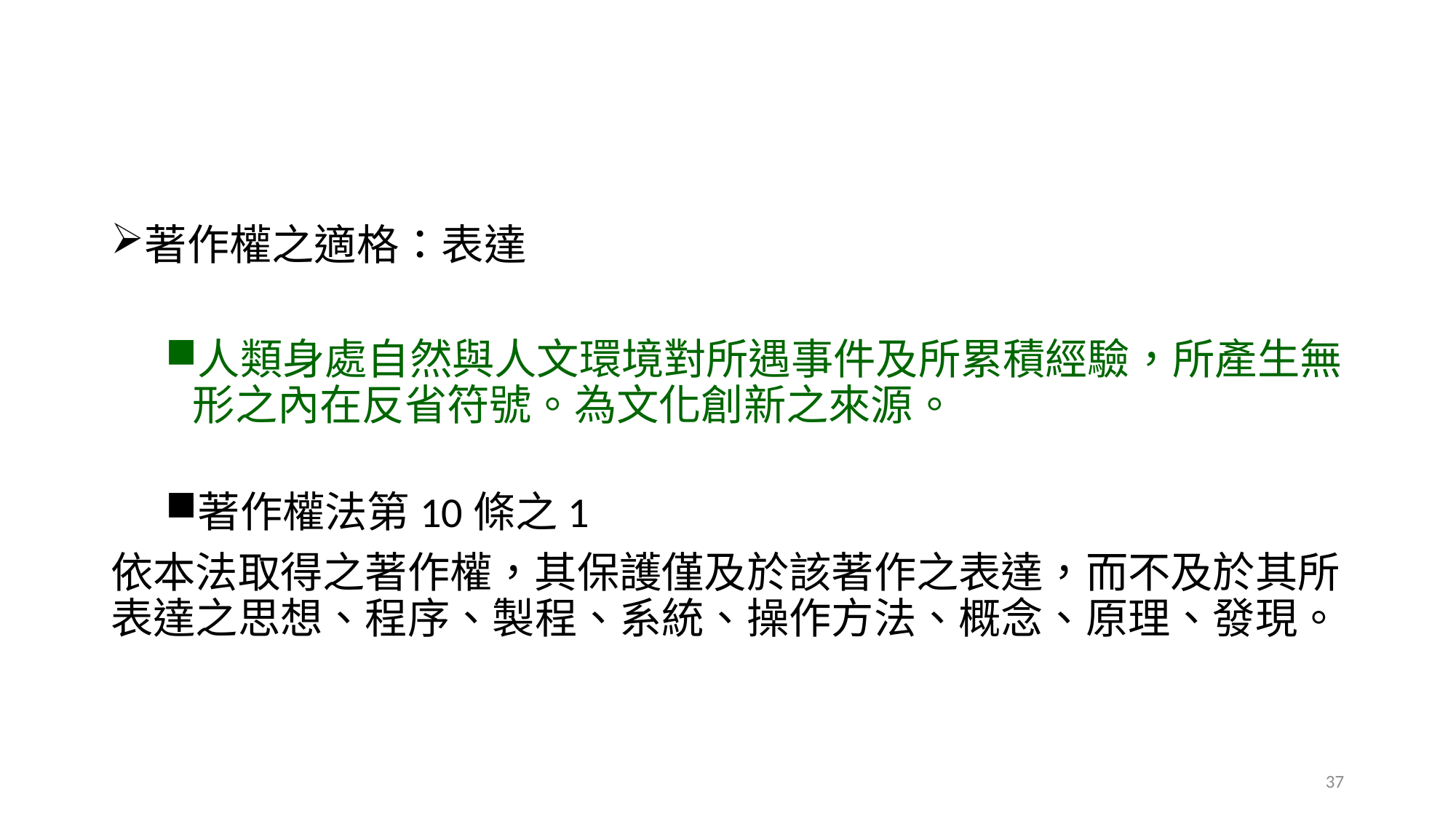

#
著作權之適格：表達

人類身處自然與人文環境對所遇事件及所累積經驗，所產生無形之內在反省符號。為文化創新之來源。

著作權法第10條之1
依本法取得之著作權，其保護僅及於該著作之表達，而不及於其所表達之思想、程序、製程、系統、操作方法、概念、原理、發現。

37